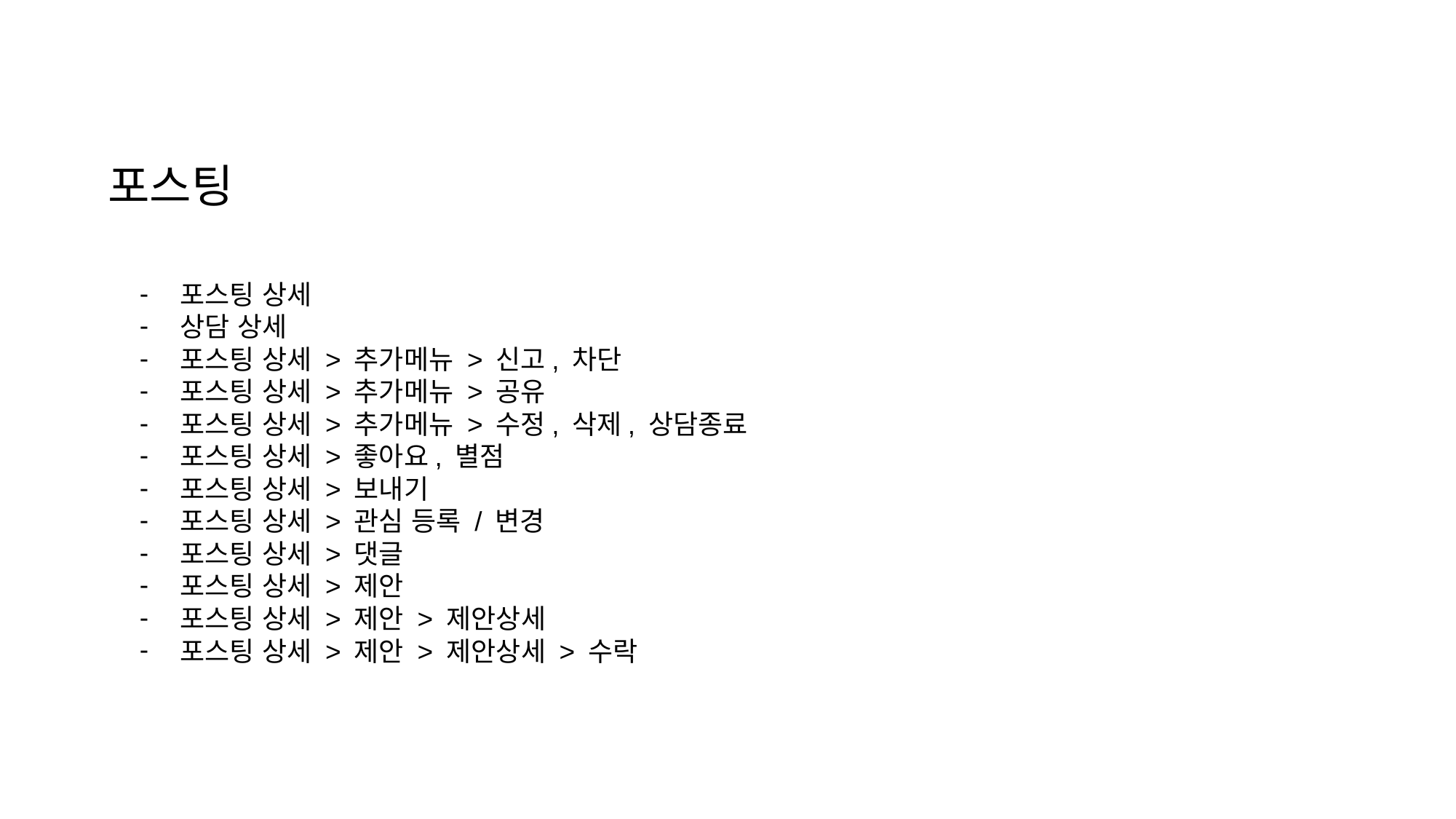

# 포스팅
포스팅 상세
상담 상세
포스팅 상세 > 추가메뉴 > 신고, 차단
포스팅 상세 > 추가메뉴 > 공유
포스팅 상세 > 추가메뉴 > 수정, 삭제, 상담종료
포스팅 상세 > 좋아요, 별점
포스팅 상세 > 보내기
포스팅 상세 > 관심 등록 / 변경
포스팅 상세 > 댓글
포스팅 상세 > 제안
포스팅 상세 > 제안 > 제안상세
포스팅 상세 > 제안 > 제안상세 > 수락